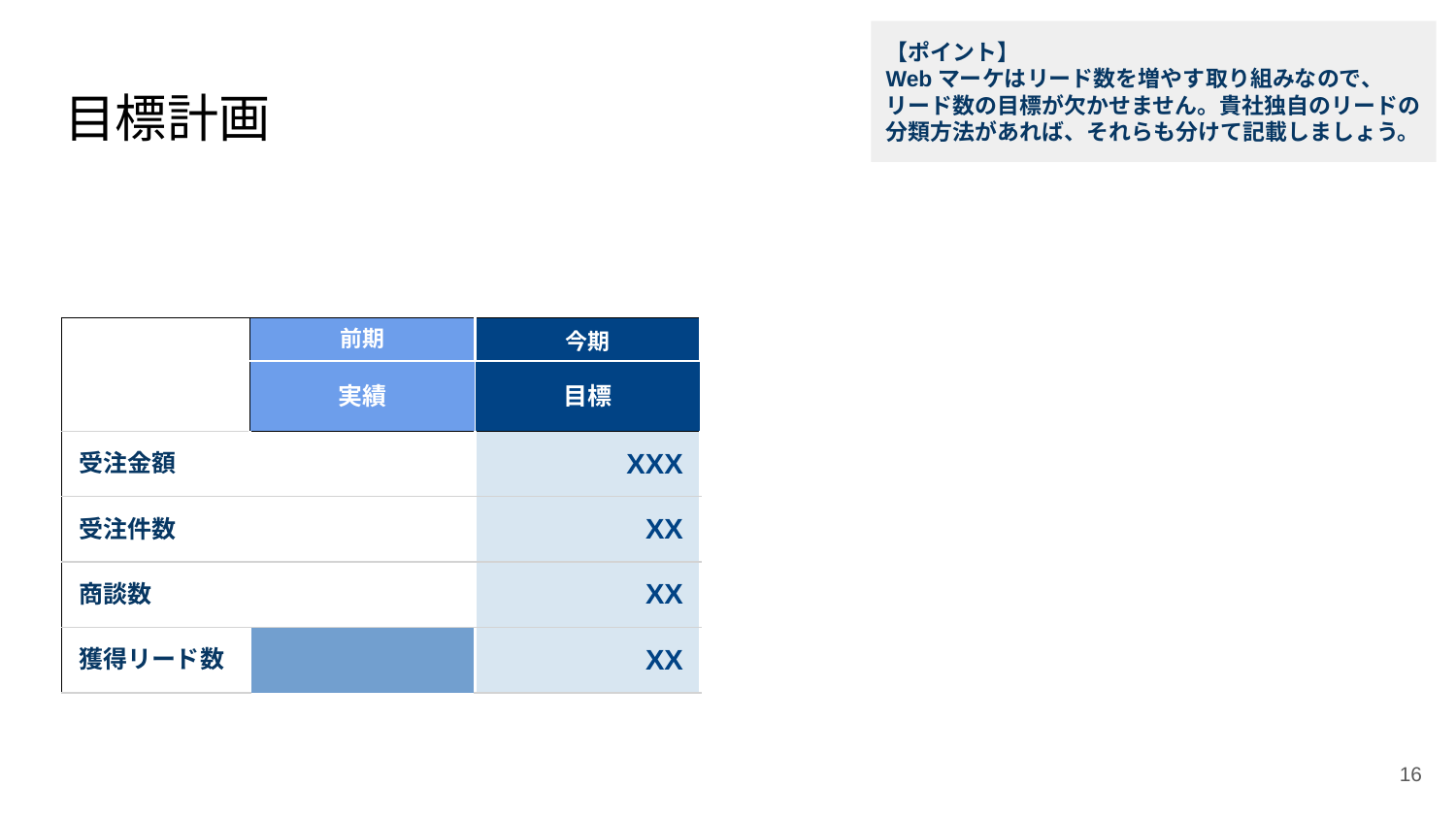

【ポイント】
Webマーケはリード数を増やす取り組みなので、リード数の目標が欠かせません。貴社独自のリードの分類方法があれば、それらも分けて記載しましょう。
# 目標計画
|  |  | 前期 | 今期 |
| --- | --- | --- | --- |
|  |  | 実績 | 目標 |
| 受注金額 |  |  | XXX |
| 受注件数 |  |  | XX |
| 商談数 |  |  | XX |
| 獲得リード数 |  |  | XX |

16